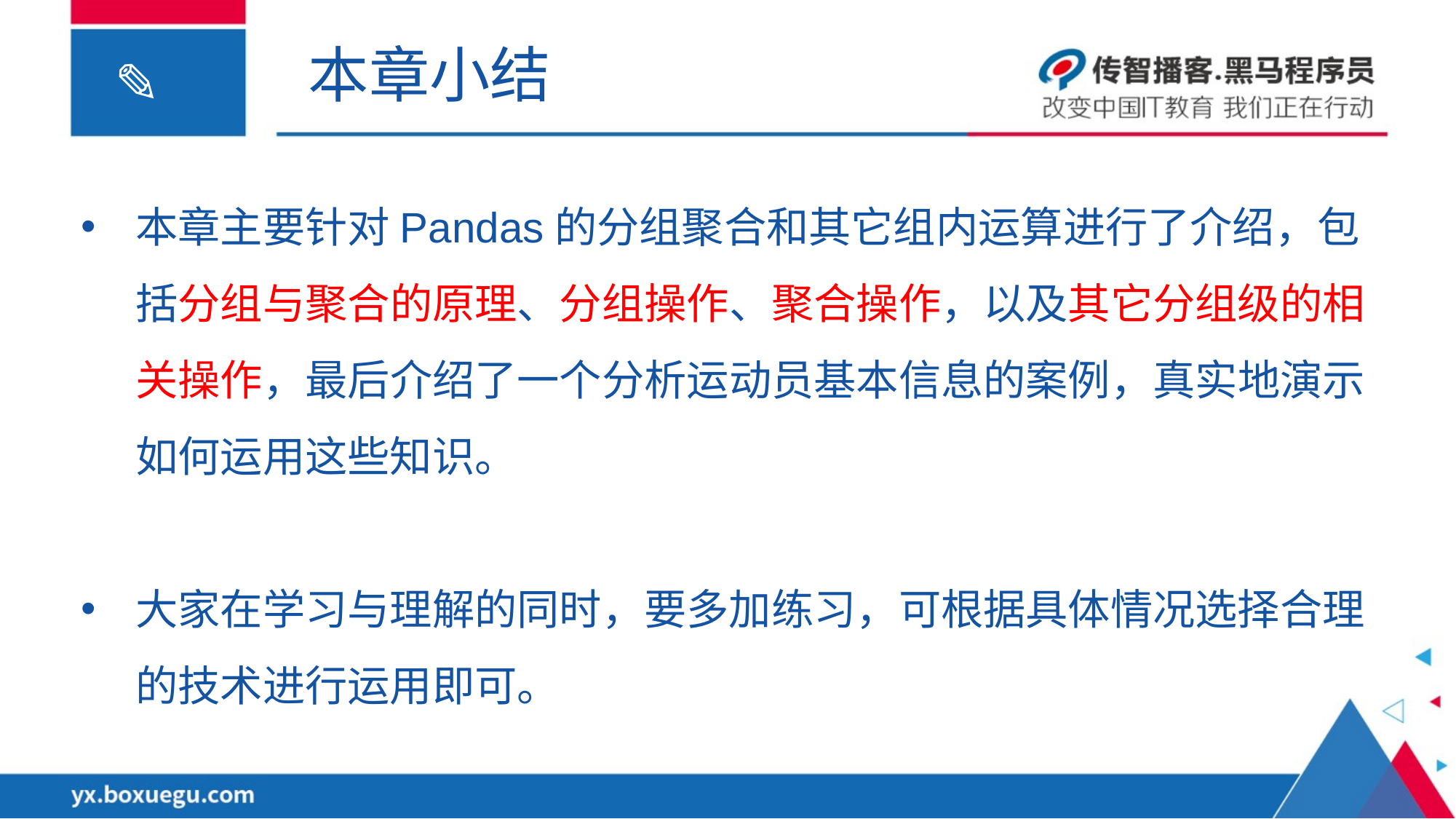

本章小结
本章主要针对Pandas的分组聚合和其它组内运算进行了介绍，包括分组与聚合的原理、分组操作、聚合操作，以及其它分组级的相关操作，最后介绍了一个分析运动员基本信息的案例，真实地演示如何运用这些知识。

大家在学习与理解的同时，要多加练习，可根据具体情况选择合理的技术进行运用即可。